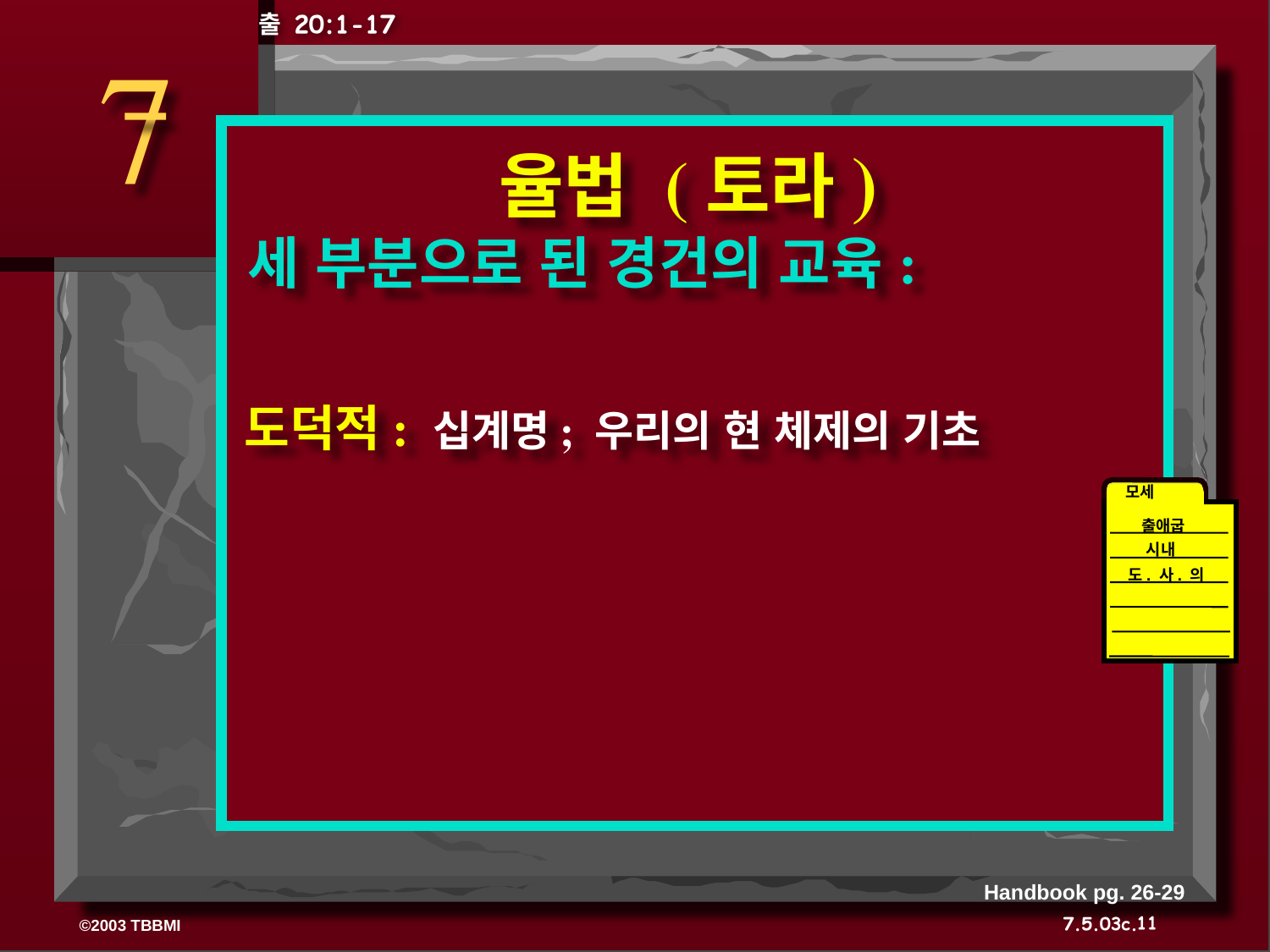

출 20:1-17

7

율법 (토라)
세 부분으로 된 경건의 교육 :

도덕적: 십계명; 우리의 현 체제의 기초

모세

출애굽

시내

도. 사. 의

40

Handbook pg. 26-29
11